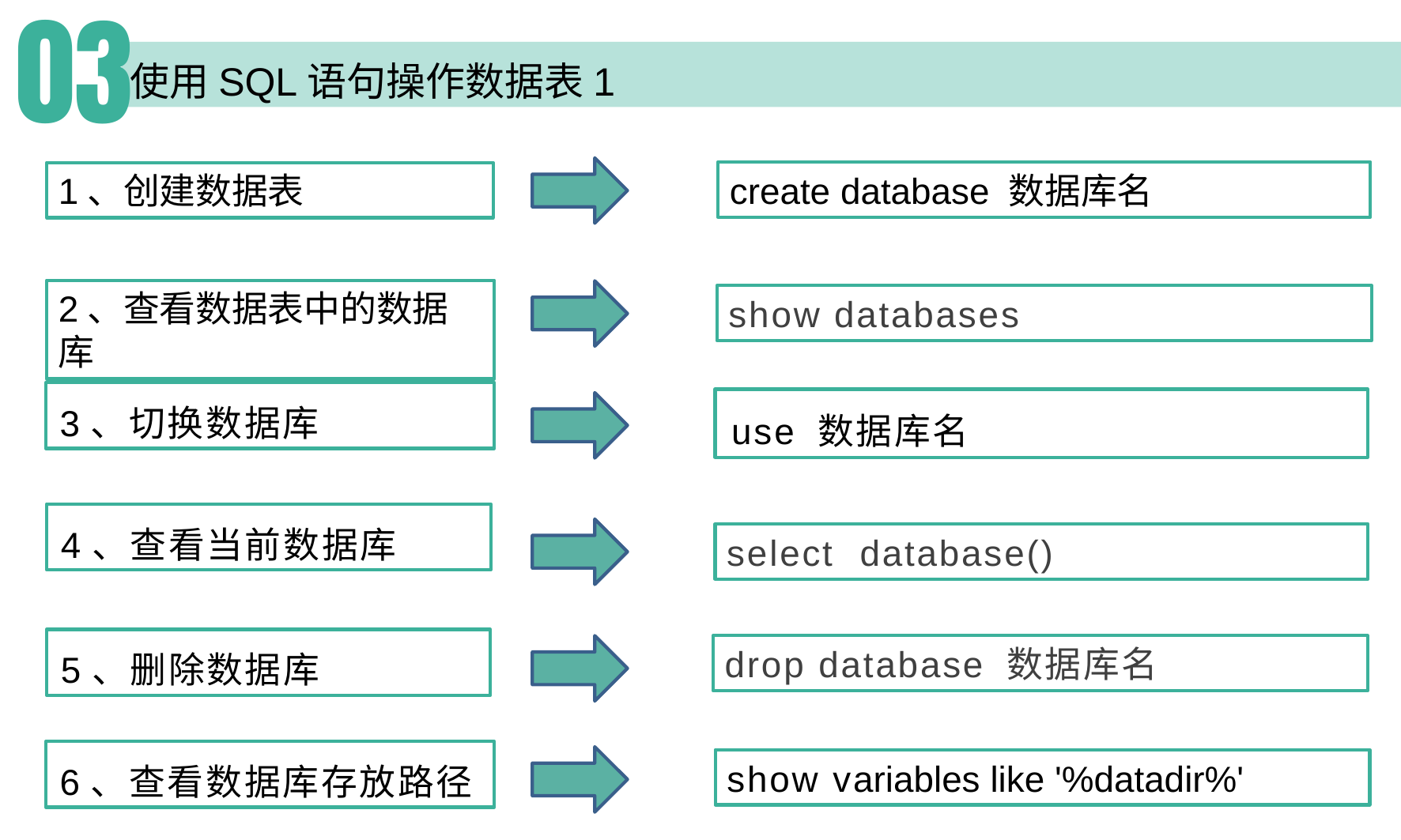

03

使用SQL语句操作数据表1

create database 数据库名
1、创建数据表
2、查看数据表中的数据库

show databases
3、切换数据库
use 数据库名

4、查看当前数据库

select  database()
5、删除数据库

drop database 数据库名
6、查看数据库存放路径

show variables like '%datadir%'